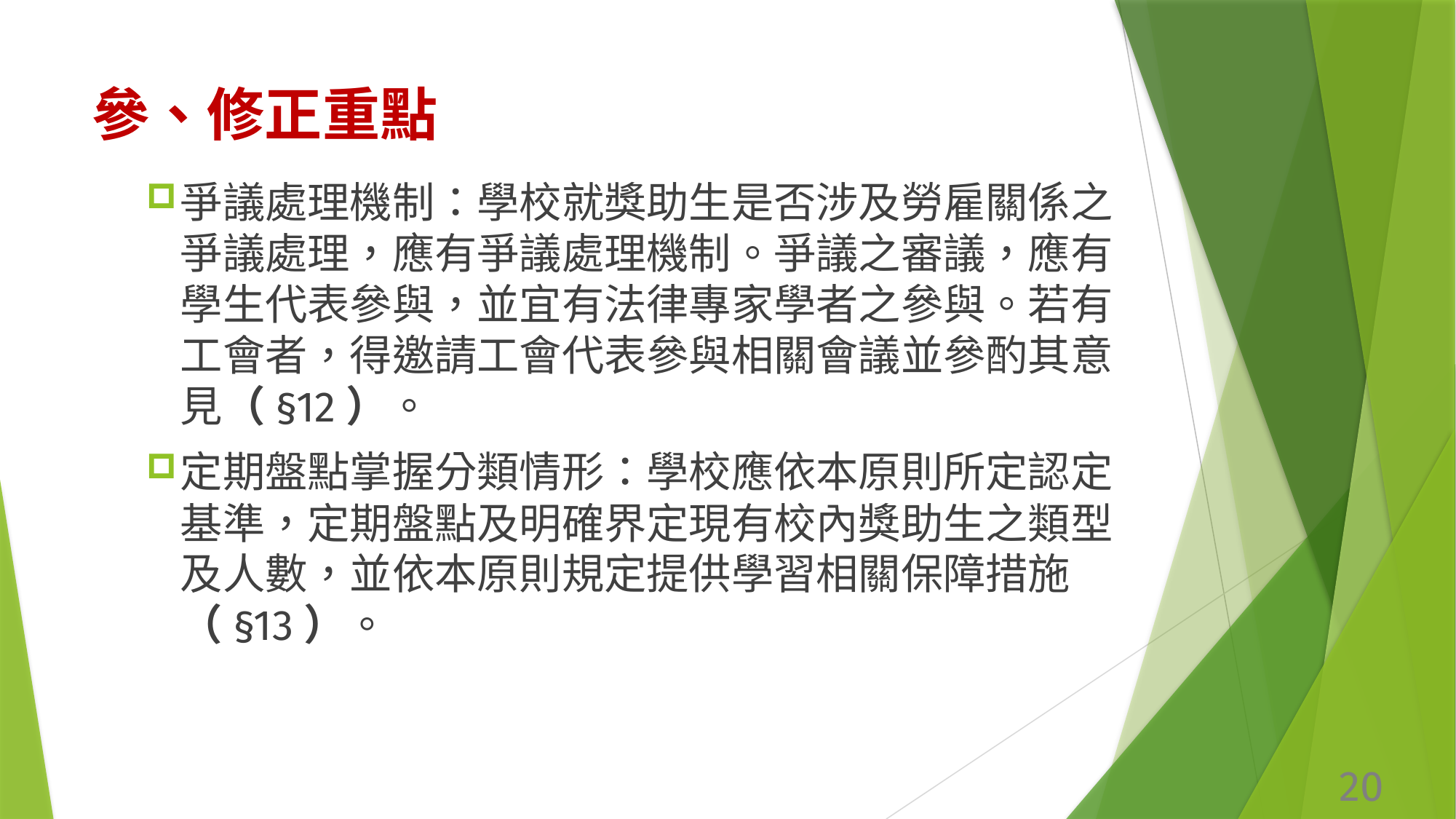

# 參、修正重點
爭議處理機制：學校就獎助生是否涉及勞雇關係之爭議處理，應有爭議處理機制。爭議之審議，應有學生代表參與，並宜有法律專家學者之參與。若有工會者，得邀請工會代表參與相關會議並參酌其意見（§12）。
定期盤點掌握分類情形：學校應依本原則所定認定基準，定期盤點及明確界定現有校內獎助生之類型及人數，並依本原則規定提供學習相關保障措施（§13）。
20